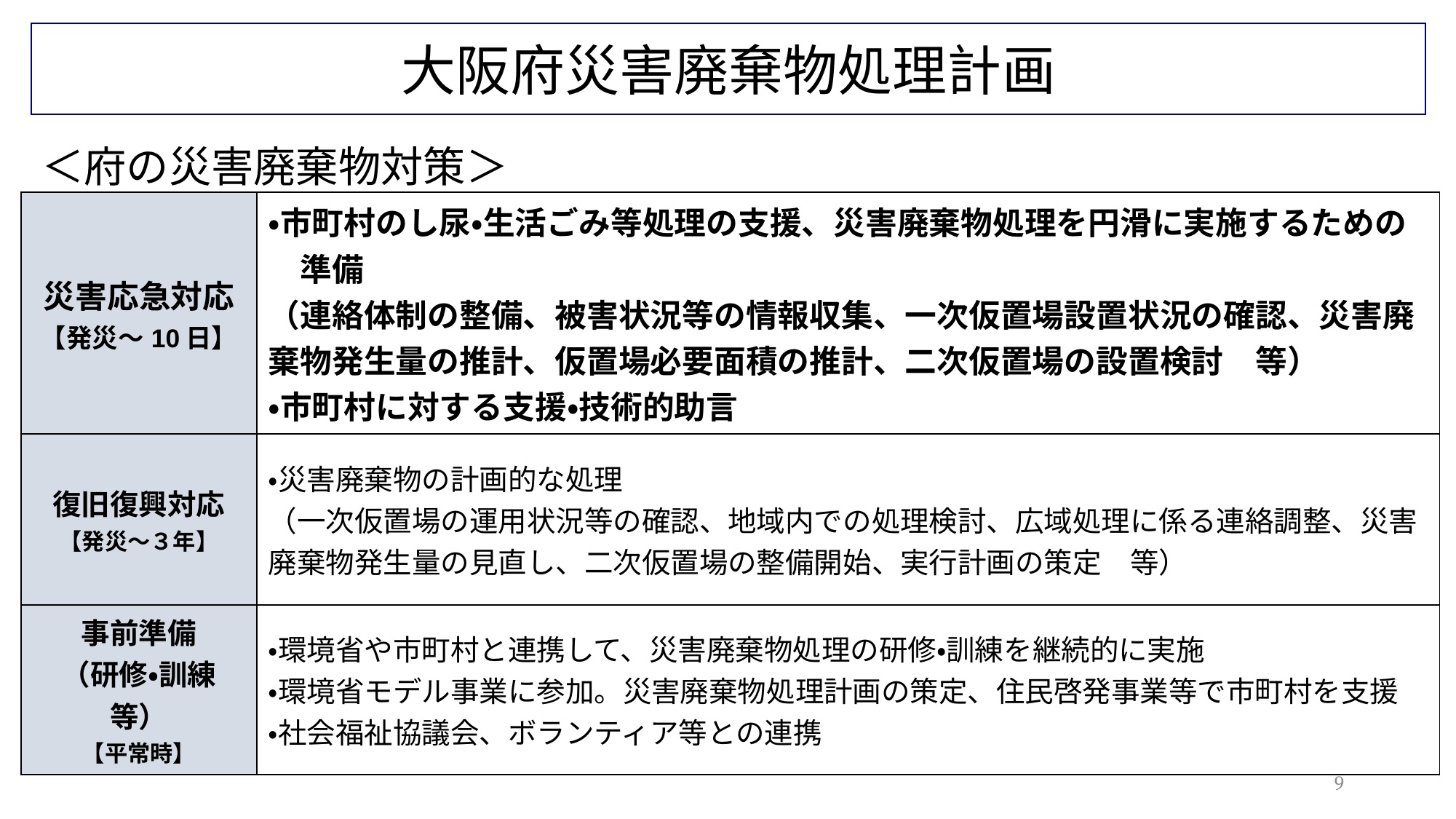

大阪府災害廃棄物処理計画
＜府の災害廃棄物対策＞
| 災害応急対応 【発災～10日】 | ・市町村のし尿・生活ごみ等処理の支援、災害廃棄物処理を円滑に実施するための 　準備 （連絡体制の整備、被害状況等の情報収集、一次仮置場設置状況の確認、災害廃棄物発生量の推計、仮置場必要面積の推計、二次仮置場の設置検討　等） ・市町村に対する支援・技術的助言 |
| --- | --- |
| 復旧復興対応 【発災～３年】 | ・災害廃棄物の計画的な処理 （一次仮置場の運用状況等の確認、地域内での処理検討、広域処理に係る連絡調整、災害廃棄物発生量の見直し、二次仮置場の整備開始、実行計画の策定　等） |
| 事前準備 （研修・訓練等） 【平常時】 | ・環境省や市町村と連携して、災害廃棄物処理の研修・訓練を継続的に実施 ・環境省モデル事業に参加。災害廃棄物処理計画の策定、住民啓発事業等で市町村を支援 ・社会福祉協議会、ボランティア等との連携 |
9